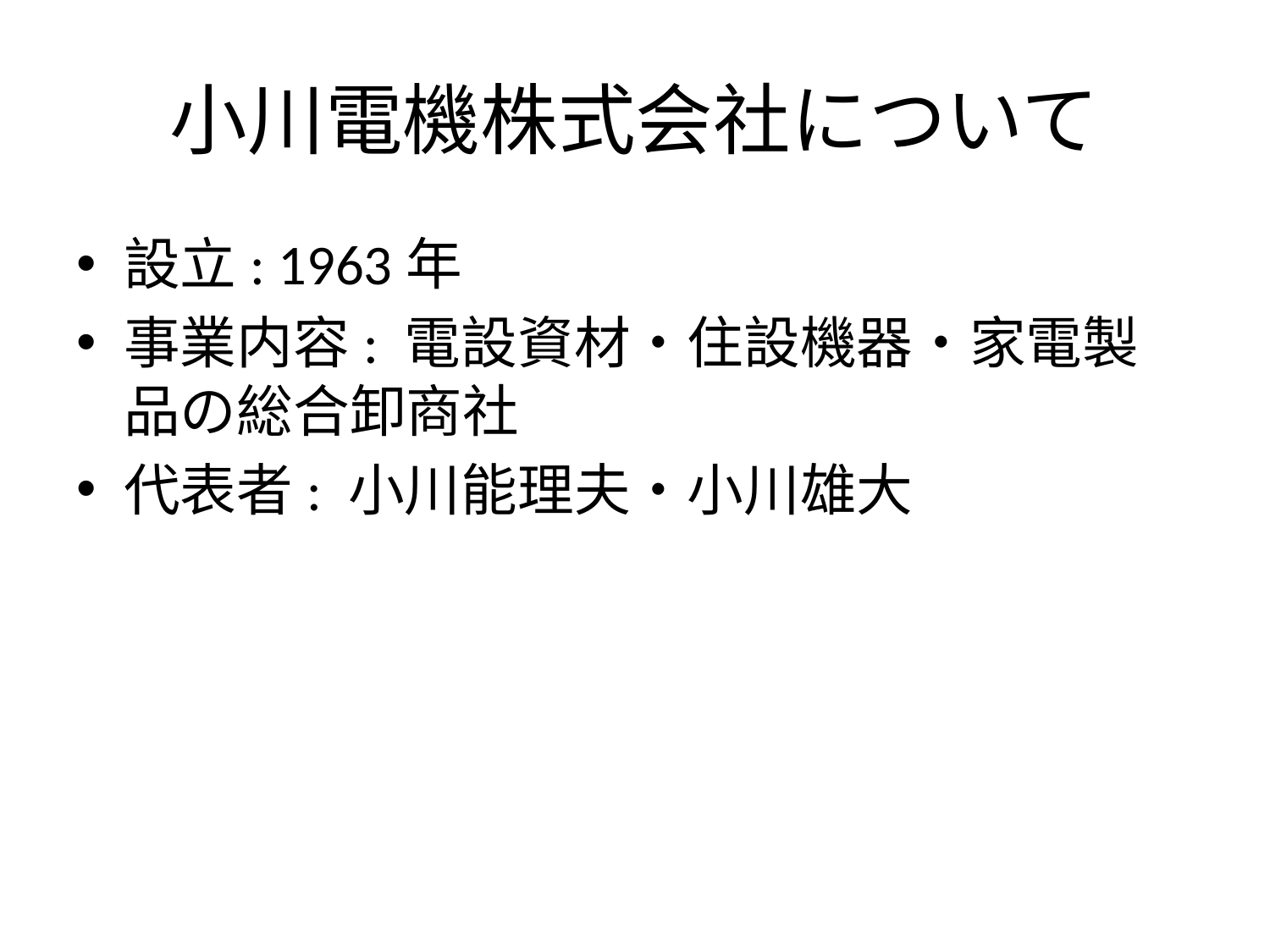

# 小川電機株式会社について
設立: 1963年
事業内容: 電設資材・住設機器・家電製品の総合卸商社
代表者: 小川能理夫・小川雄大